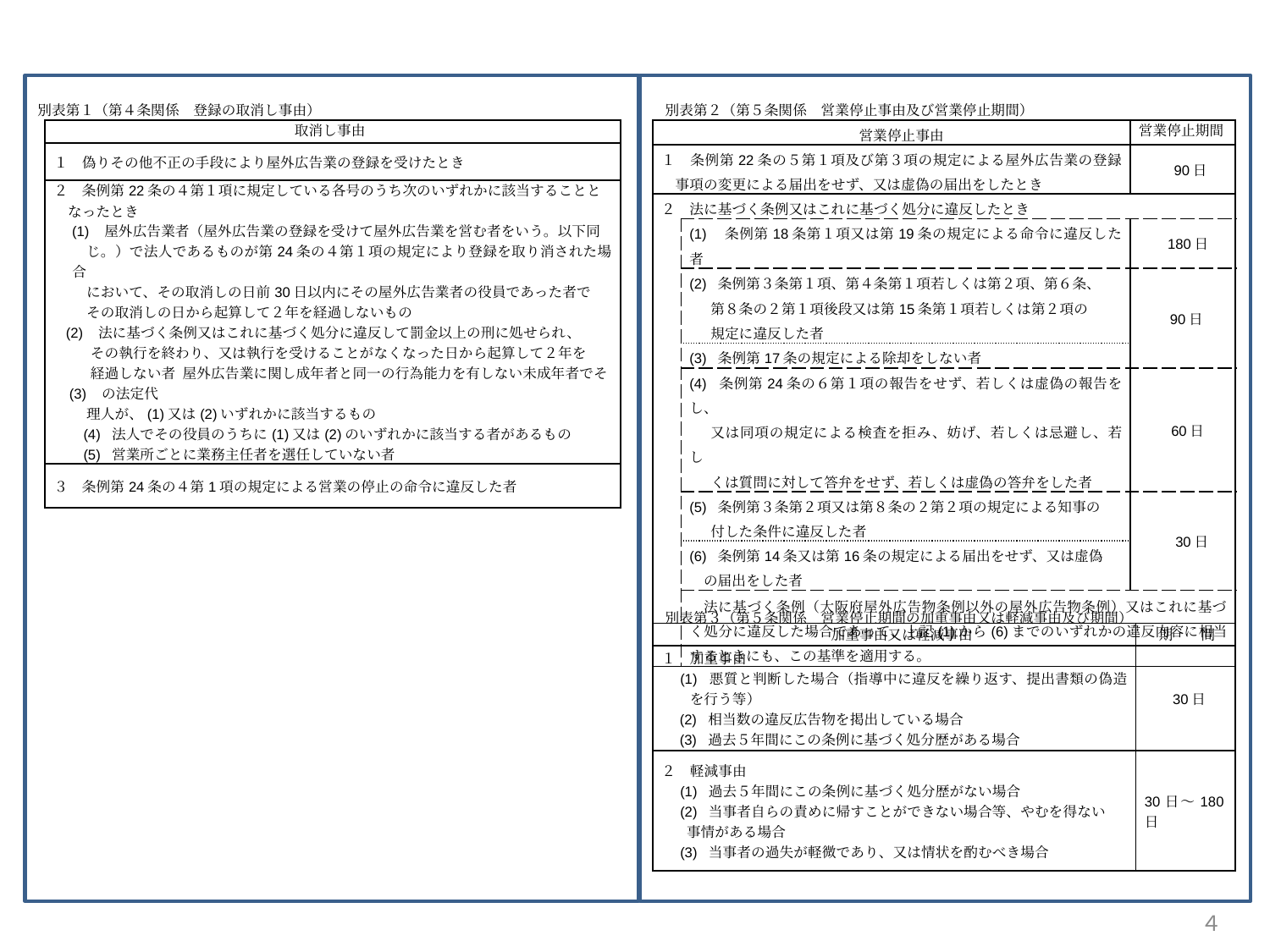

別表第１（第４条関係　登録の取消し事由）

別表第２（第５条関係　営業停止事由及び営業停止期間）

別表第３（第５条関係　営業停止期間の加重事由又は軽減事由及び期間）

| 取消し事由 |
| --- |
| １　偽りその他不正の手段により屋外広告業の登録を受けたとき |
| ２　条例第22条の４第１項に規定している各号のうち次のいずれかに該当することと なったとき 　(1) 屋外広告業者（屋外広告業の登録を受けて屋外広告業を営む者をいう。以下同 じ。）で法人であるものが第24条の４第１項の規定により登録を取り消された場合 において、その取消しの日前30日以内にその屋外広告業者の役員であった者で その取消しの日から起算して２年を経過しないもの (2) 法に基づく条例又はこれに基づく処分に違反して罰金以上の刑に処せられ、 その執行を終わり、又は執行を受けることがなくなった日から起算して２年を 経過しない者 屋外広告業に関し成年者と同一の行為能力を有しない未成年者でそ(3) の法定代 理人が、(1)又は(2)いずれかに該当するもの (4) 法人でその役員のうちに(1)又は(2)のいずれかに該当する者があるもの (5) 営業所ごとに業務主任者を選任していない者 |
| ３　条例第24条の４第1項の規定による営業の停止の命令に違反した者 |
| 営業停止事由 |  | 営業停止期間 |
| --- | --- | --- |
| １　条例第22条の５第１項及び第３項の規定による屋外広告業の登録事項の変更による届出をせず、又は虚偽の届出をしたとき |  | 90日 |
| ２　法に基づく条例又はこれに基づく処分に違反したとき |  |  |
|  | (1)　条例第18条第１項又は第19条の規定による命令に違反した者 | 180日 |
|  | (2) 条例第３条第１項、第４条第１項若しくは第２項、第６条、 第８条の２第１項後段又は第15条第１項若しくは第２項の 規定に違反した者 | 90日 |
|  | (3) 条例第17条の規定による除却をしない者 |  |
|  | (4) 条例第24条の６第１項の報告をせず、若しくは虚偽の報告をし、 又は同項の規定による検査を拒み、妨げ、若しくは忌避し、若し くは質問に対して答弁をせず、若しくは虚偽の答弁をした者 | 60日 |
|  | (5) 条例第３条第２項又は第８条の２第２項の規定による知事の 付した条件に違反した者 | 30日 |
|  | (6) 条例第14条又は第16条の規定による届出をせず、又は虚偽 の届出をした者 |  |
|  | 法に基づく条例（大阪府屋外広告物条例以外の屋外広告物条例）又はこれに基づく処分に違反した場合であって、上記(1)から(6)までのいずれかの違反内容に相当するときにも、この基準を適用する。 |  |
| 加重事由又は軽減事由 | 期　　間 |
| --- | --- |
| １　加重事由 　(1) 悪質と判断した場合（指導中に違反を繰り返す、提出書類の偽造を行う等） 　(2) 相当数の違反広告物を掲出している場合 　(3) 過去５年間にこの条例に基づく処分歴がある場合 | 30日 |
| ２　軽減事由 (1) 過去５年間にこの条例に基づく処分歴がない場合 (2) 当事者自らの責めに帰すことができない場合等、やむを得ない 事情がある場合 (3) 当事者の過失が軽微であり、又は情状を酌むべき場合 | 30日～180日 |
４